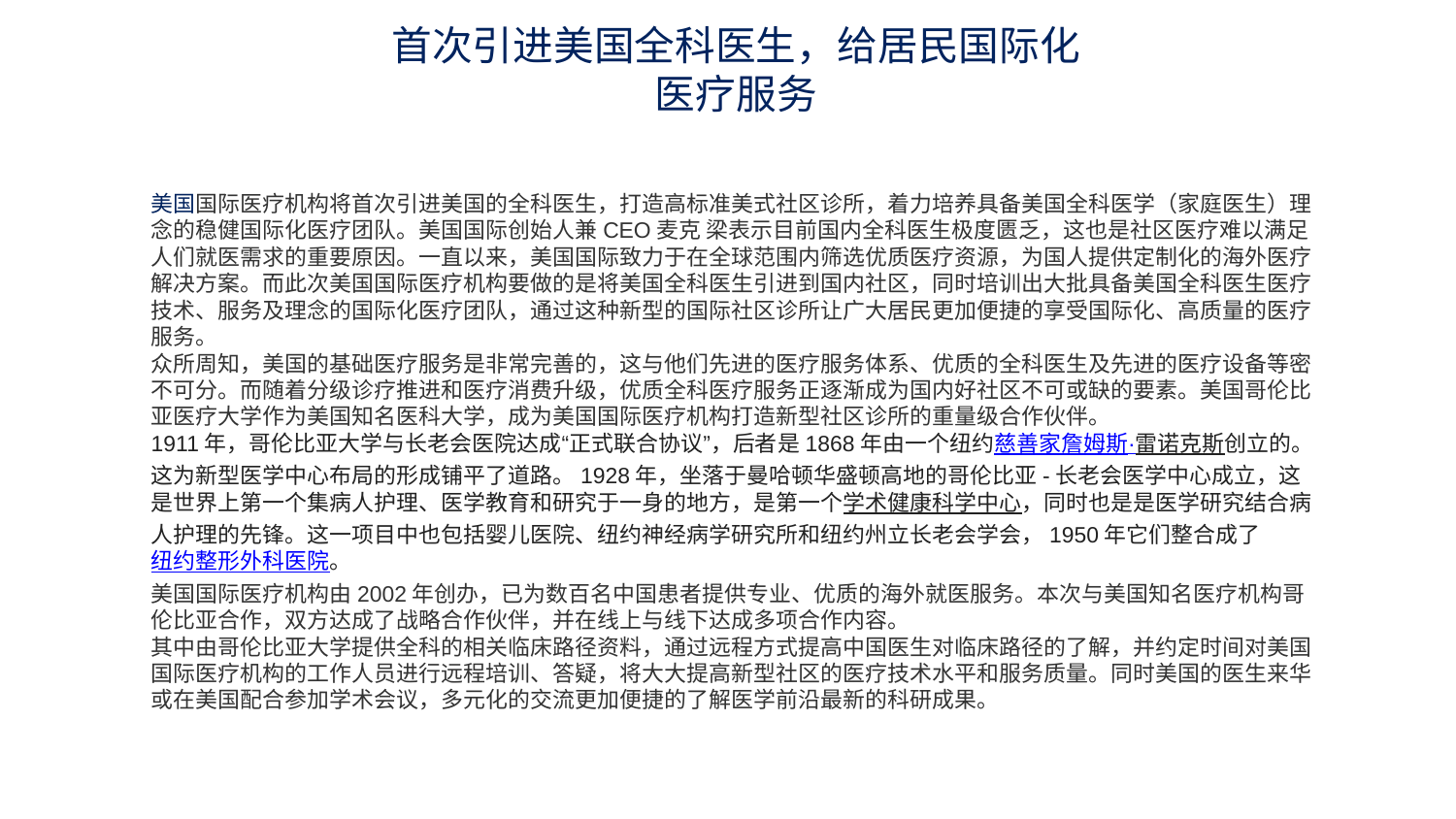

首次引进美国全科医生，给居民国际化医疗服务
美国国际医疗机构将首次引进美国的全科医生，打造高标准美式社区诊所，着力培养具备美国全科医学（家庭医生）理念的稳健国际化医疗团队。美国国际创始人兼CEO麦克 梁表示目前国内全科医生极度匮乏，这也是社区医疗难以满足人们就医需求的重要原因。一直以来，美国国际致力于在全球范围内筛选优质医疗资源，为国人提供定制化的海外医疗解决方案。而此次美国国际医疗机构要做的是将美国全科医生引进到国内社区，同时培训出大批具备美国全科医生医疗技术、服务及理念的国际化医疗团队，通过这种新型的国际社区诊所让广大居民更加便捷的享受国际化、高质量的医疗服务。
众所周知，美国的基础医疗服务是非常完善的，这与他们先进的医疗服务体系、优质的全科医生及先进的医疗设备等密不可分。而随着分级诊疗推进和医疗消费升级，优质全科医疗服务正逐渐成为国内好社区不可或缺的要素。美国哥伦比亚医疗大学作为美国知名医科大学，成为美国国际医疗机构打造新型社区诊所的重量级合作伙伴。
1911年，哥伦比亚大学与长老会医院达成“正式联合协议”，后者是1868年由一个纽约慈善家詹姆斯·雷诺克斯创立的。这为新型医学中心布局的形成铺平了道路。1928年，坐落于曼哈顿华盛顿高地的哥伦比亚-长老会医学中心成立，这是世界上第一个集病人护理、医学教育和研究于一身的地方，是第一个学术健康科学中心，同时也是是医学研究结合病人护理的先锋。这一项目中也包括婴儿医院、纽约神经病学研究所和纽约州立长老会学会，1950年它们整合成了纽约整形外科医院。
美国国际医疗机构由2002年创办，已为数百名中国患者提供专业、优质的海外就医服务。本次与美国知名医疗机构哥伦比亚合作，双方达成了战略合作伙伴，并在线上与线下达成多项合作内容。
其中由哥伦比亚大学提供全科的相关临床路径资料，通过远程方式提高中国医生对临床路径的了解，并约定时间对美国国际医疗机构的工作人员进行远程培训、答疑，将大大提高新型社区的医疗技术水平和服务质量。同时美国的医生来华或在美国配合参加学术会议，多元化的交流更加便捷的了解医学前沿最新的科研成果。